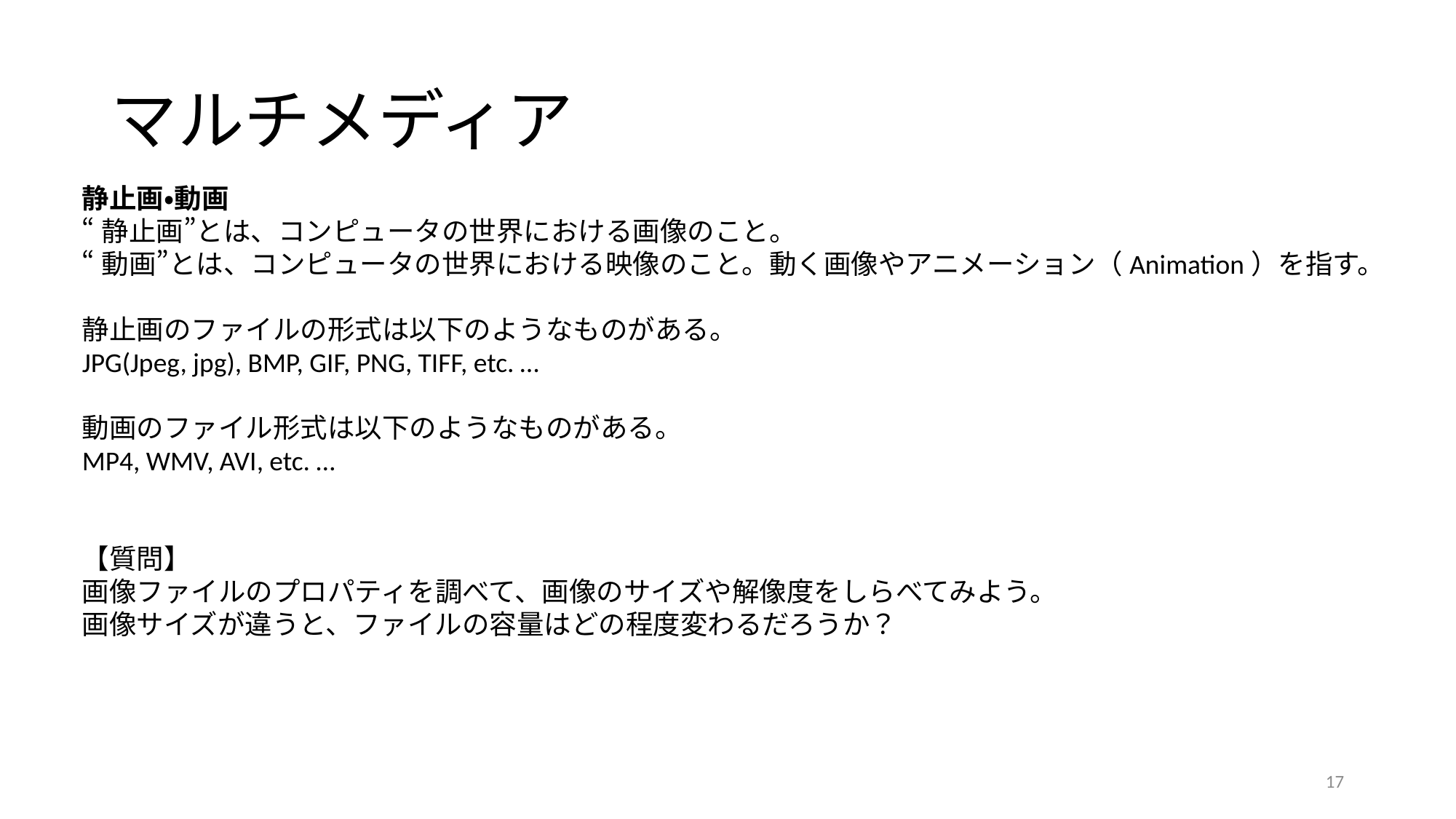

# マルチメディア
静止画・動画
“静止画”とは、コンピュータの世界における画像のこと。
“動画”とは、コンピュータの世界における映像のこと。動く画像やアニメーション（Animation）を指す。

静止画のファイルの形式は以下のようなものがある。
JPG(Jpeg, jpg), BMP, GIF, PNG, TIFF, etc. …

動画のファイル形式は以下のようなものがある。
MP4, WMV, AVI, etc. …

【質問】
画像ファイルのプロパティを調べて、画像のサイズや解像度をしらべてみよう。
画像サイズが違うと、ファイルの容量はどの程度変わるだろうか？

17